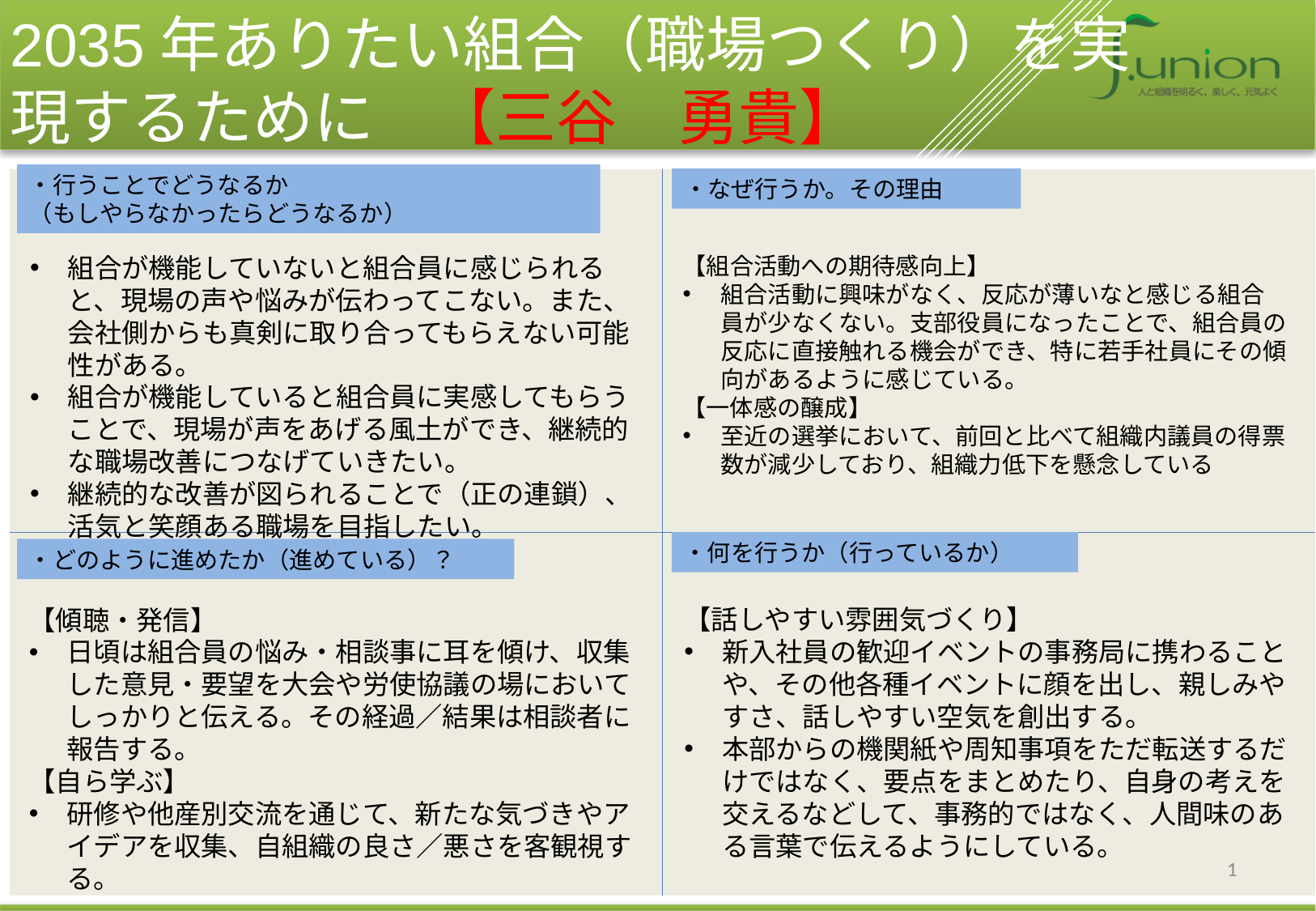

2035年ありたい組合（職場つくり）を実現するために　【三谷　勇貴】

・行うことでどうなるか
（もしやらなかったらどうなるか）
・なぜ行うか。その理由

組合が機能していないと組合員に感じられると、現場の声や悩みが伝わってこない。また、会社側からも真剣に取り合ってもらえない可能性がある。
組合が機能していると組合員に実感してもらうことで、現場が声をあげる風土ができ、継続的な職場改善につなげていきたい。
継続的な改善が図られることで（正の連鎖）、活気と笑顔ある職場を目指したい。
【組合活動への期待感向上】
組合活動に興味がなく、反応が薄いなと感じる組合員が少なくない。支部役員になったことで、組合員の反応に直接触れる機会ができ、特に若手社員にその傾向があるように感じている。
【一体感の醸成】
至近の選挙において、前回と比べて組織内議員の得票数が減少しており、組織力低下を懸念している
・何を行うか（行っているか）
・どのように進めたか（進めている）？
【話しやすい雰囲気づくり】
新入社員の歓迎イベントの事務局に携わることや、その他各種イベントに顔を出し、親しみやすさ、話しやすい空気を創出する。
本部からの機関紙や周知事項をただ転送するだけではなく、要点をまとめたり、自身の考えを交えるなどして、事務的ではなく、人間味のある言葉で伝えるようにしている。
【傾聴・発信】
日頃は組合員の悩み・相談事に耳を傾け、収集した意見・要望を大会や労使協議の場においてしっかりと伝える。その経過／結果は相談者に報告する。
【自ら学ぶ】
研修や他産別交流を通じて、新たな気づきやアイデアを収集、自組織の良さ／悪さを客観視する。
1